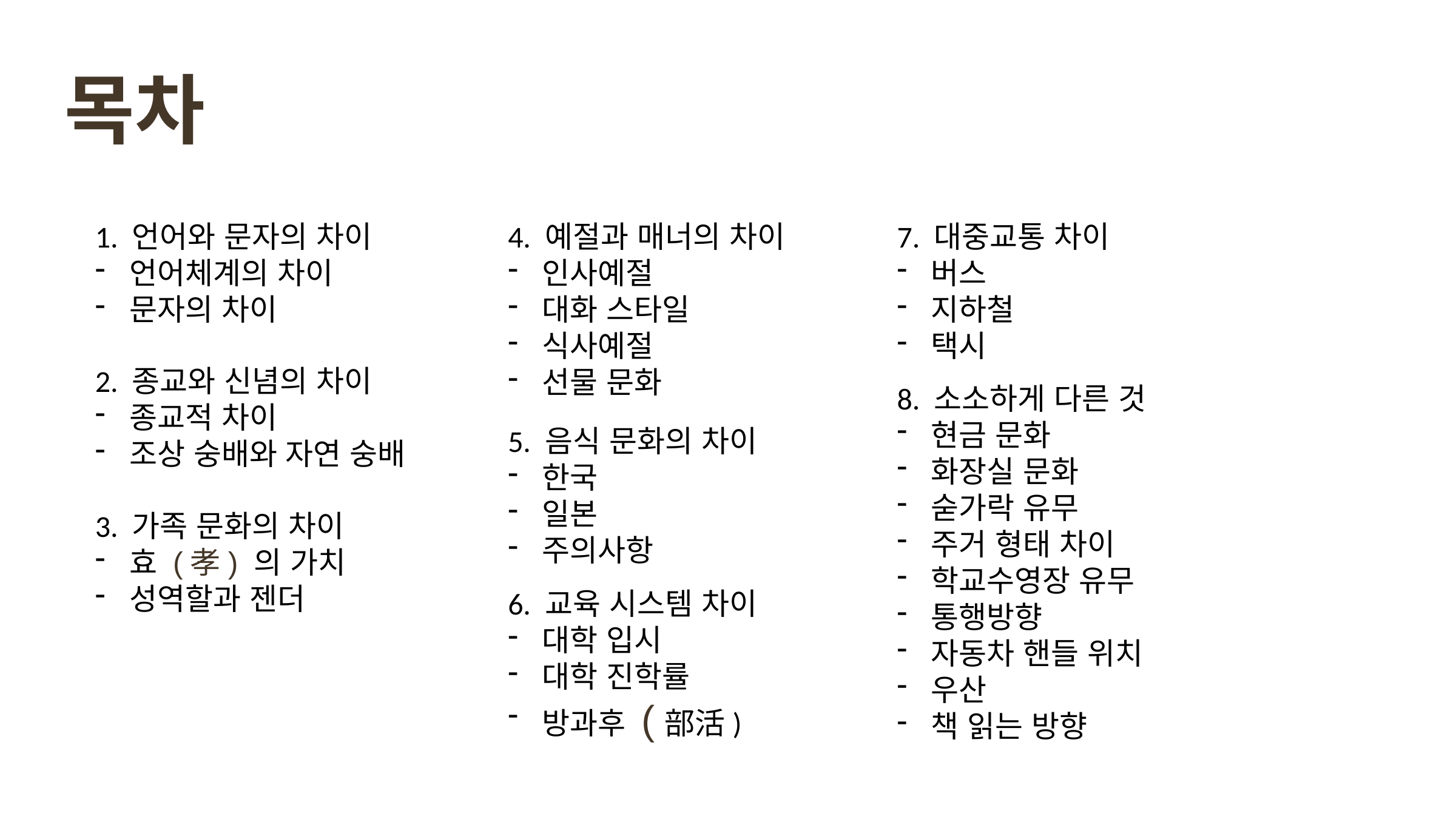

목차
1. 언어와 문자의 차이
언어체계의 차이
문자의 차이
4. 예절과 매너의 차이
인사예절
대화 스타일
식사예절
선물 문화

7. 대중교통 차이
버스
지하철
택시
2. 종교와 신념의 차이
종교적 차이
조상 숭배와 자연 숭배
8. 소소하게 다른 것
현금 문화
화장실 문화
숟가락 유무
주거 형태 차이
학교수영장 유무
통행방향
자동차 핸들 위치
우산
책 읽는 방향
5. 음식 문화의 차이
한국
일본
주의사항
3. 가족 문화의 차이
효 (孝) 의 가치
성역할과 젠더
6. 교육 시스템 차이
대학 입시
대학 진학률
방과후 (部活)